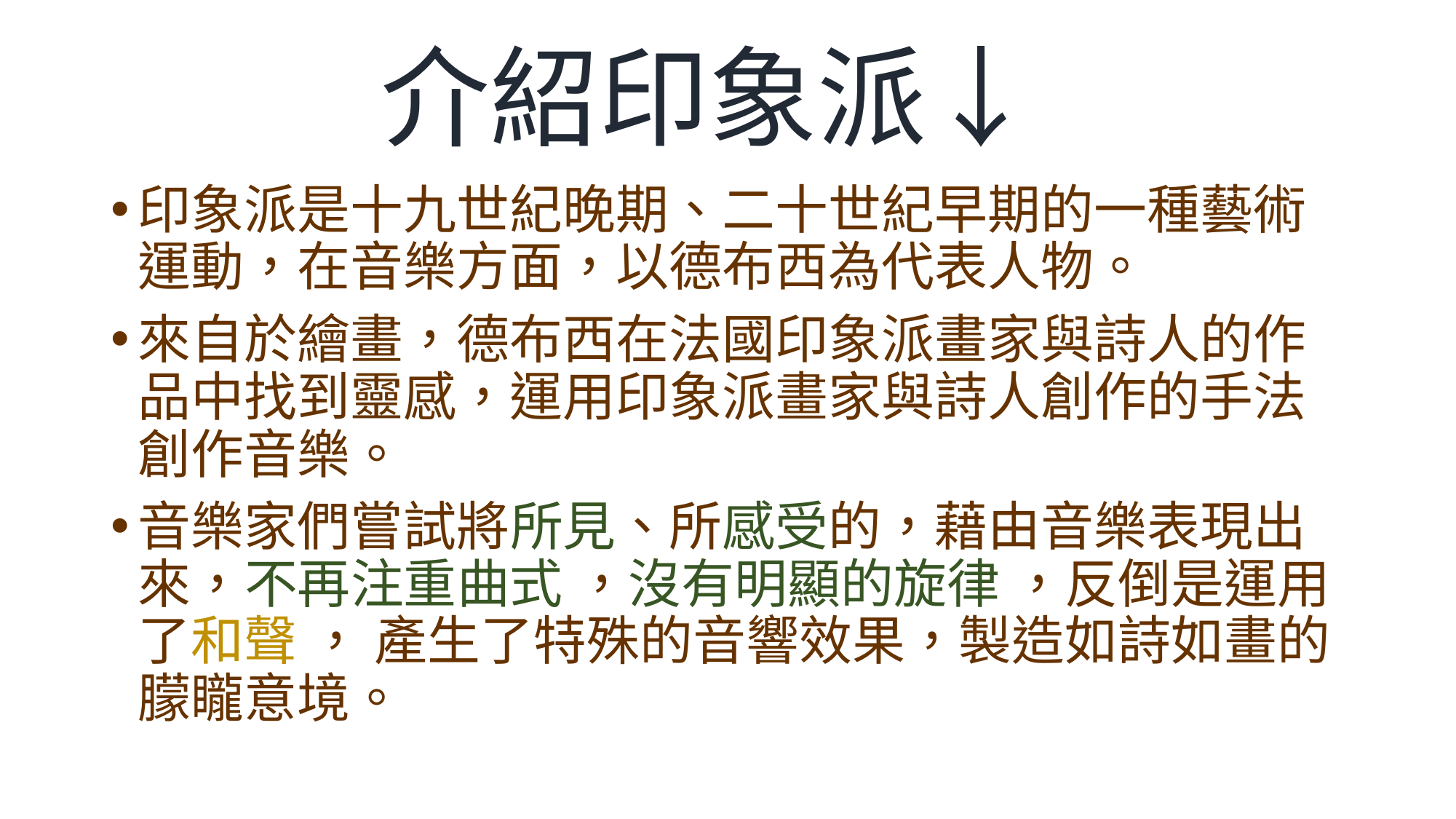

# 介紹印象派↓
印象派是十九世紀晚期、二十世紀早期的一種藝術運動，在音樂方面，以德布西為代表人物。
來自於繪畫，德布西在法國印象派畫家與詩人的作品中找到靈感，運用印象派畫家與詩人創作的手法創作音樂。
音樂家們嘗試將所見、所感受的，藉由音樂表現出來，不再注重曲式 ，沒有明顯的旋律 ，反倒是運用了和聲 ， 產生了特殊的音響效果，製造如詩如畫的朦矓意境。